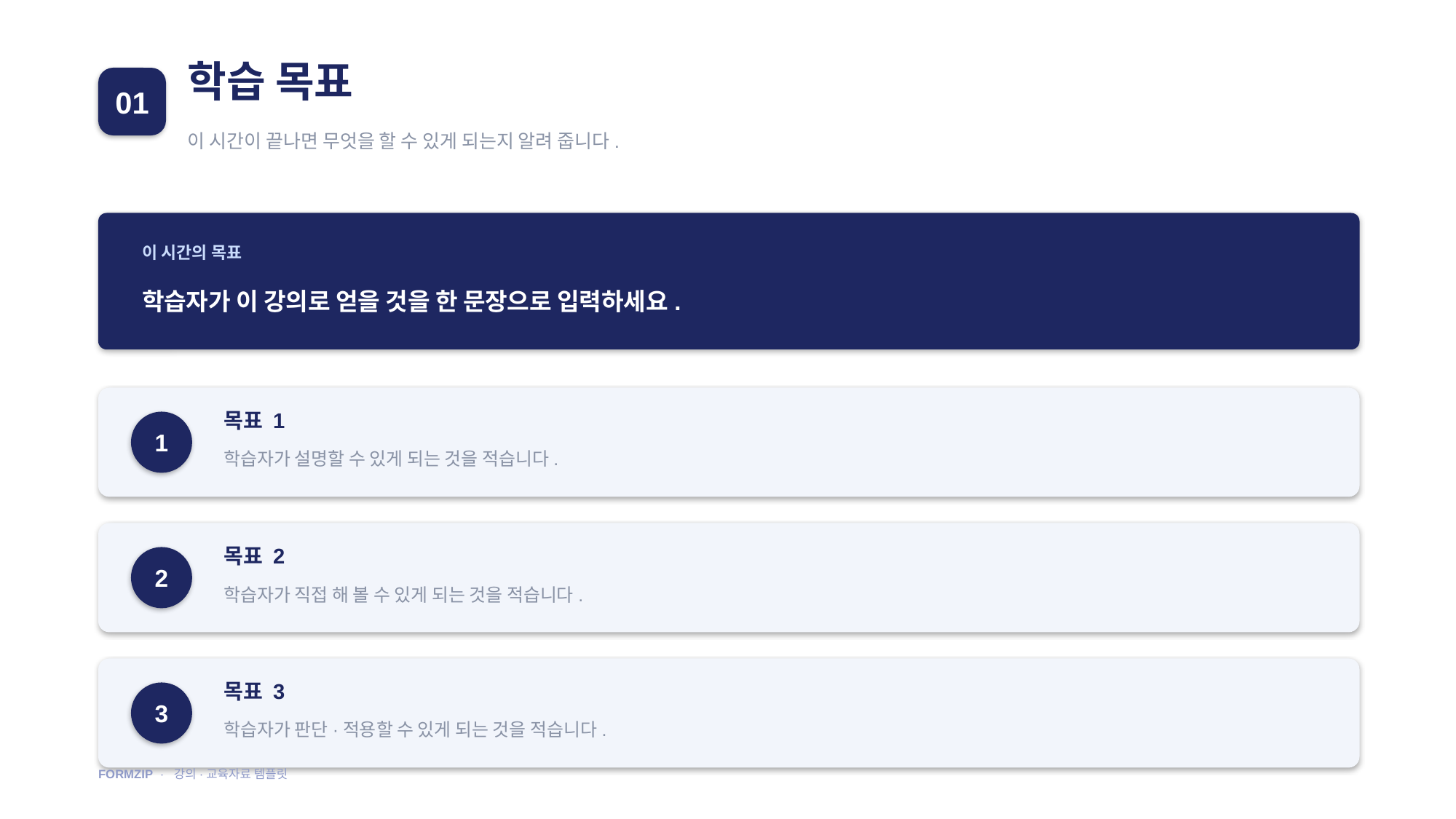

학습 목표
01
이 시간이 끝나면 무엇을 할 수 있게 되는지 알려 줍니다.

이 시간의 목표
학습자가 이 강의로 얻을 것을 한 문장으로 입력하세요.

목표 1
1
학습자가 설명할 수 있게 되는 것을 적습니다.

목표 2
2
학습자가 직접 해 볼 수 있게 되는 것을 적습니다.

목표 3
3
학습자가 판단·적용할 수 있게 되는 것을 적습니다.
FORMZIP  ·  강의·교육자료 템플릿